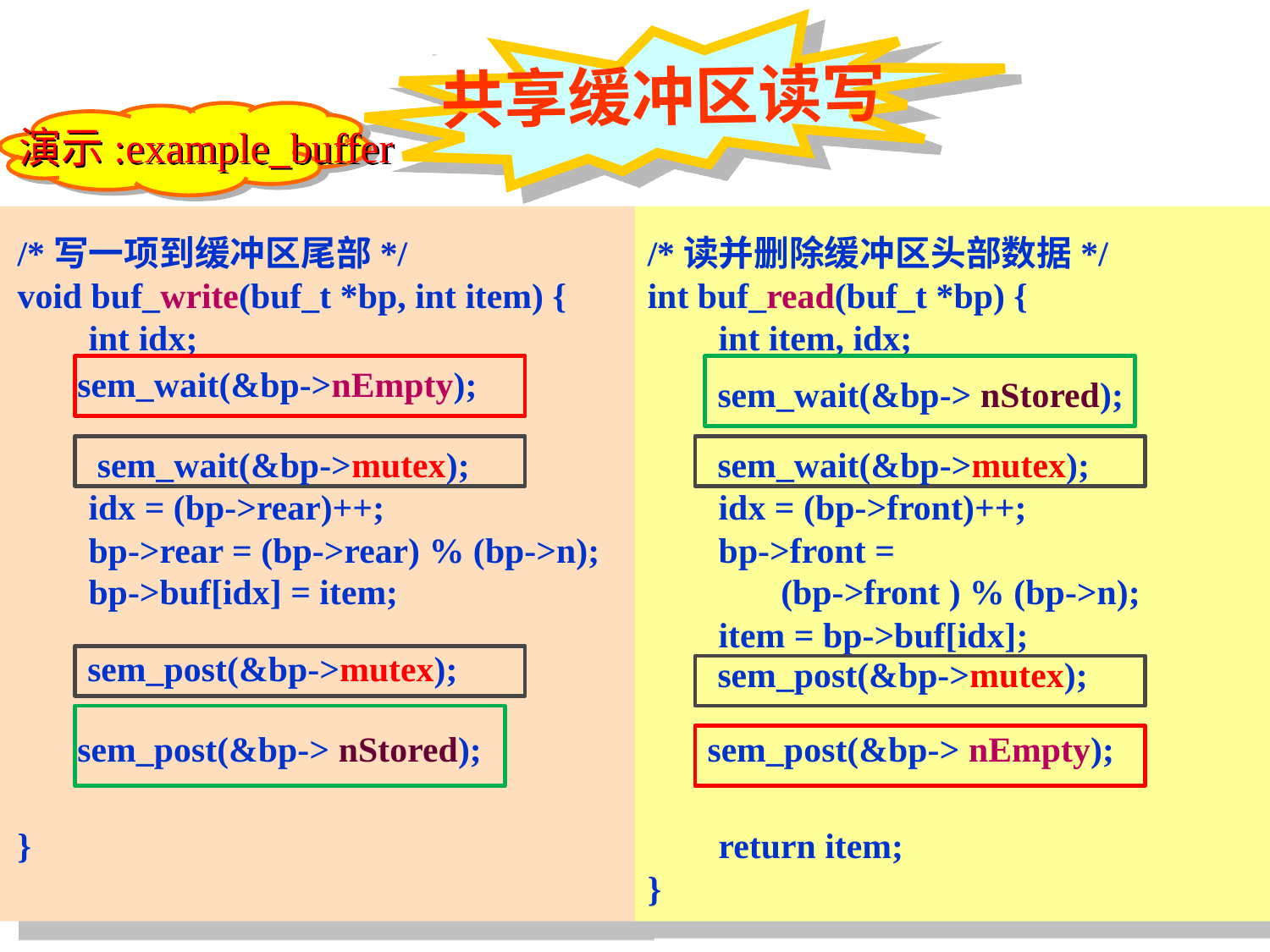

共享缓冲区读写

演示:example_buffer

/*写一项到缓冲区尾部*/
void buf_write(buf_t *bp, int item) {
        int idx;

        idx = (bp->rear)++;
        bp->rear = (bp->rear) % (bp->n);
        bp->buf[idx] = item;

}

/*读并删除缓冲区头部数据*/
int buf_read(buf_t *bp) {
        int item, idx;

        idx = (bp->front)++;
        bp->front =
               (bp->front ) % (bp->n);
        item = bp->buf[idx];

        return item;
}

sem_wait(&bp-> nStored);
sem_post(&bp-> nStored);
sem_wait(&bp->nEmpty);

sem_post(&bp-> nEmpty);

sem_wait(&bp->mutex);
sem_wait(&bp->mutex);
sem_post(&bp->mutex);
sem_post(&bp->mutex);